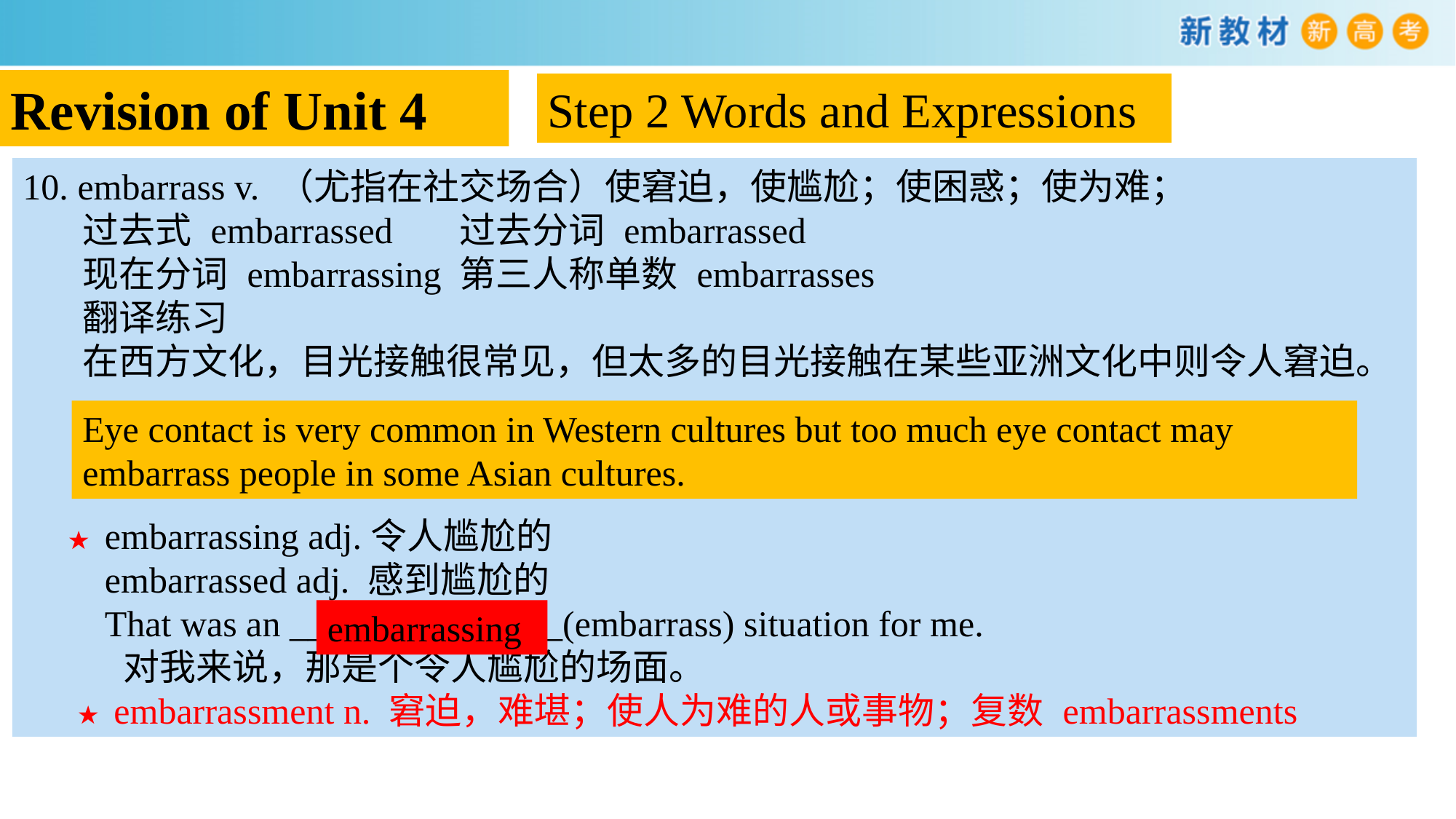

Revision of Unit 4
Step 2 Words and Expressions
10. embarrass v. （尤指在社交场合）使窘迫，使尴尬；使困惑；使为难；
     过去式 embarrassed 	过去分词 embarrassed
     现在分词 embarrassing 	第三人称单数 embarrasses
     翻译练习
     在西方文化，目光接触很常见，但太多的目光接触在某些亚洲文化中则令人窘迫。

     ★embarrassing adj.令人尴尬的
         embarrassed adj. 感到尴尬的
         That was an _______________(embarrass) situation for me.
         对我来说，那是个令人尴尬的场面。
      ★embarrassment n. 窘迫，难堪；使人为难的人或事物；复数 embarrassments
Eye contact is very common in Western cultures but too much eye contact may embarrass people in some Asian cultures.
embarrassing